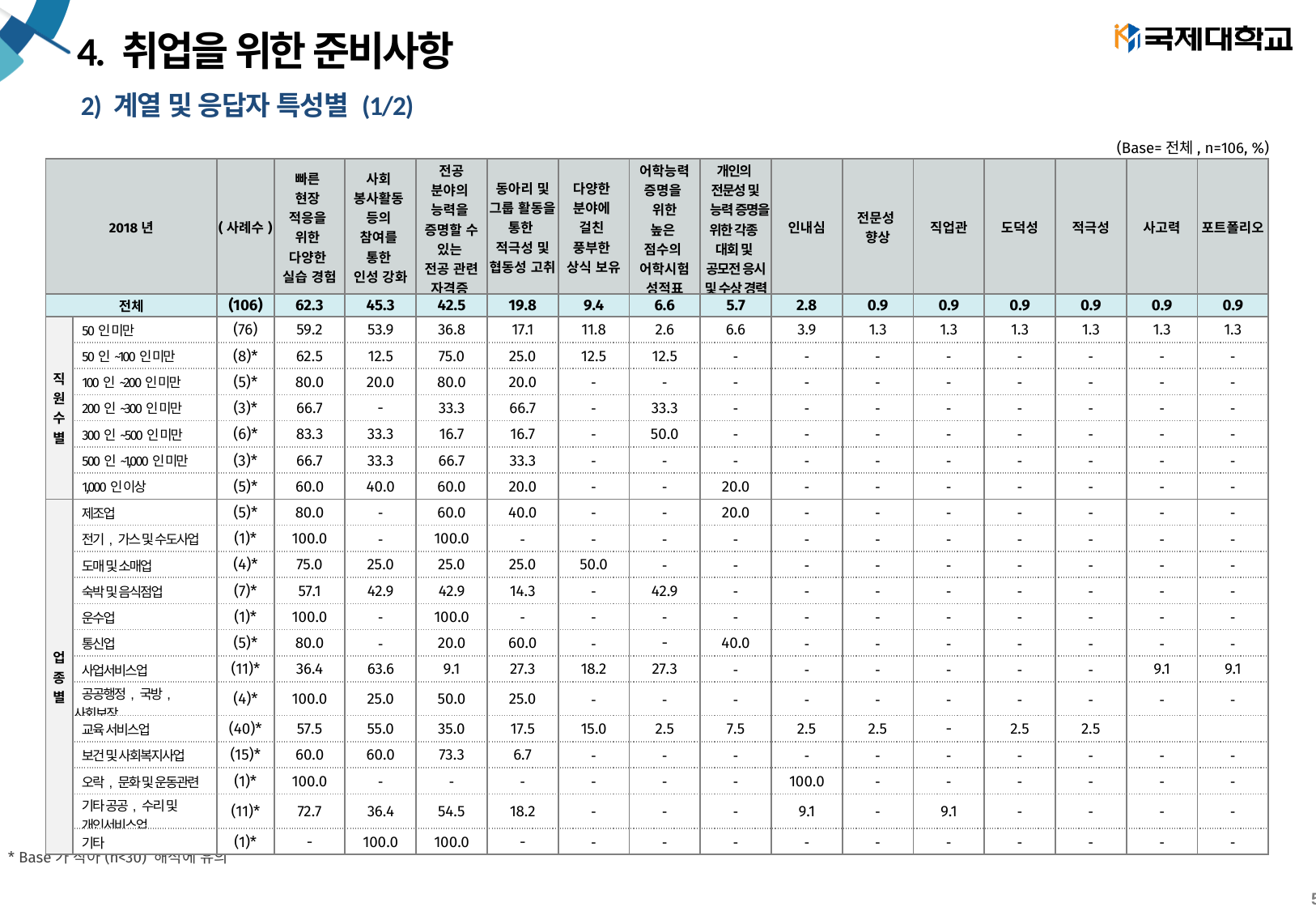

# 4. 취업을 위한 준비사항
2) 계열 및 응답자 특성별 (1/2)
(Base=전체, n=106, %)
| 2018년 |  | (사례수) | 빠른 현장 적응을 위한 다양한 실습 경험 | 사회 봉사활동 등의 참여를 통한 인성 강화 | 전공 분야의 능력을 증명할 수 있는 전공 관련 자격증 보유 | 동아리 및 그룹 활동을 통한 적극성 및 협동성 고취 | 다양한 분야에 걸친 풍부한 상식 보유 | 어학능력 증명을 위한 높은 점수의 어학시험 성적표 | 개인의 전문성 및 능력 증명을 위한 각종 대회 및 공모전 응시 및 수상 경력 보유 | 인내심 | 전문성 향상 | 직업관 | 도덕성 | 적극성 | 사고력 | 포트폴리오 |
| --- | --- | --- | --- | --- | --- | --- | --- | --- | --- | --- | --- | --- | --- | --- | --- | --- |
| 전체 |  | (106) | 62.3 | 45.3 | 42.5 | 19.8 | 9.4 | 6.6 | 5.7 | 2.8 | 0.9 | 0.9 | 0.9 | 0.9 | 0.9 | 0.9 |
| 직 원 수 별 | 50인 미만 | (76) | 59.2 | 53.9 | 36.8 | 17.1 | 11.8 | 2.6 | 6.6 | 3.9 | 1.3 | 1.3 | 1.3 | 1.3 | 1.3 | 1.3 |
|  | 50인~100인 미만 | (8)\* | 62.5 | 12.5 | 75.0 | 25.0 | 12.5 | 12.5 | - | - | - | - | - | - | - | - |
|  | 100인~200인 미만 | (5)\* | 80.0 | 20.0 | 80.0 | 20.0 | - | - | - | - | - | - | - | - | - | - |
|  | 200인~300인 미만 | (3)\* | 66.7 | - | 33.3 | 66.7 | - | 33.3 | - | - | - | - | - | - | - | - |
|  | 300인~500인 미만 | (6)\* | 83.3 | 33.3 | 16.7 | 16.7 | - | 50.0 | - | - | - | - | - | - | - | - |
|  | 500인~1,000인 미만 | (3)\* | 66.7 | 33.3 | 66.7 | 33.3 | - | - | - | - | - | - | - | - | - | - |
|  | 1,000인 이상 | (5)\* | 60.0 | 40.0 | 60.0 | 20.0 | - | - | 20.0 | - | - | - | - | - | - | - |
| 업 종 별 | 제조업 | (5)\* | 80.0 | - | 60.0 | 40.0 | - | - | 20.0 | - | - | - | - | - | - | - |
|  | 전기, 가스 및 수도사업 | (1)\* | 100.0 | - | 100.0 | - | - | - | - | - | - | - | - | - | - | - |
|  | 도매 및 소매업 | (4)\* | 75.0 | 25.0 | 25.0 | 25.0 | 50.0 | - | - | - | - | - | - | - | - | - |
|  | 숙박 및 음식점업 | (7)\* | 57.1 | 42.9 | 42.9 | 14.3 | - | 42.9 | - | - | - | - | - | - | - | - |
|  | 운수업 | (1)\* | 100.0 | - | 100.0 | - | - | - | - | - | - | - | - | - | - | - |
|  | 통신업 | (5)\* | 80.0 | - | 20.0 | 60.0 | - | - | 40.0 | - | - | - | - | - | - | - |
|  | 사업서비스업 | (11)\* | 36.4 | 63.6 | 9.1 | 27.3 | 18.2 | 27.3 | - | - | - | - | - | - | 9.1 | 9.1 |
|  | 공공행정, 국방, 사회보장 | (4)\* | 100.0 | 25.0 | 50.0 | 25.0 | - | - | - | - | - | - | - | - | - | - |
|  | 교육 서비스업 | (40)\* | 57.5 | 55.0 | 35.0 | 17.5 | 15.0 | 2.5 | 7.5 | 2.5 | 2.5 | - | 2.5 | 2.5 |  |  |
|  | 보건 및 사회복지사업 | (15)\* | 60.0 | 60.0 | 73.3 | 6.7 | - | - | - | - | - | - | - | - | - | - |
|  | 오락, 문화 및 운동관련 | (1)\* | 100.0 | - | - | - | - | - | - | 100.0 | - | - | - | - | - | - |
|  | 기타 공공, 수리 및 개인서비스업 | (11)\* | 72.7 | 36.4 | 54.5 | 18.2 | - | - | - | 9.1 | - | 9.1 | - | - | - | - |
|  | 기타 | (1)\* | - | 100.0 | 100.0 | - | - | - | - | - | - | - | - | - | - | - |
* Base가 작아(n<30) 해석에 유의